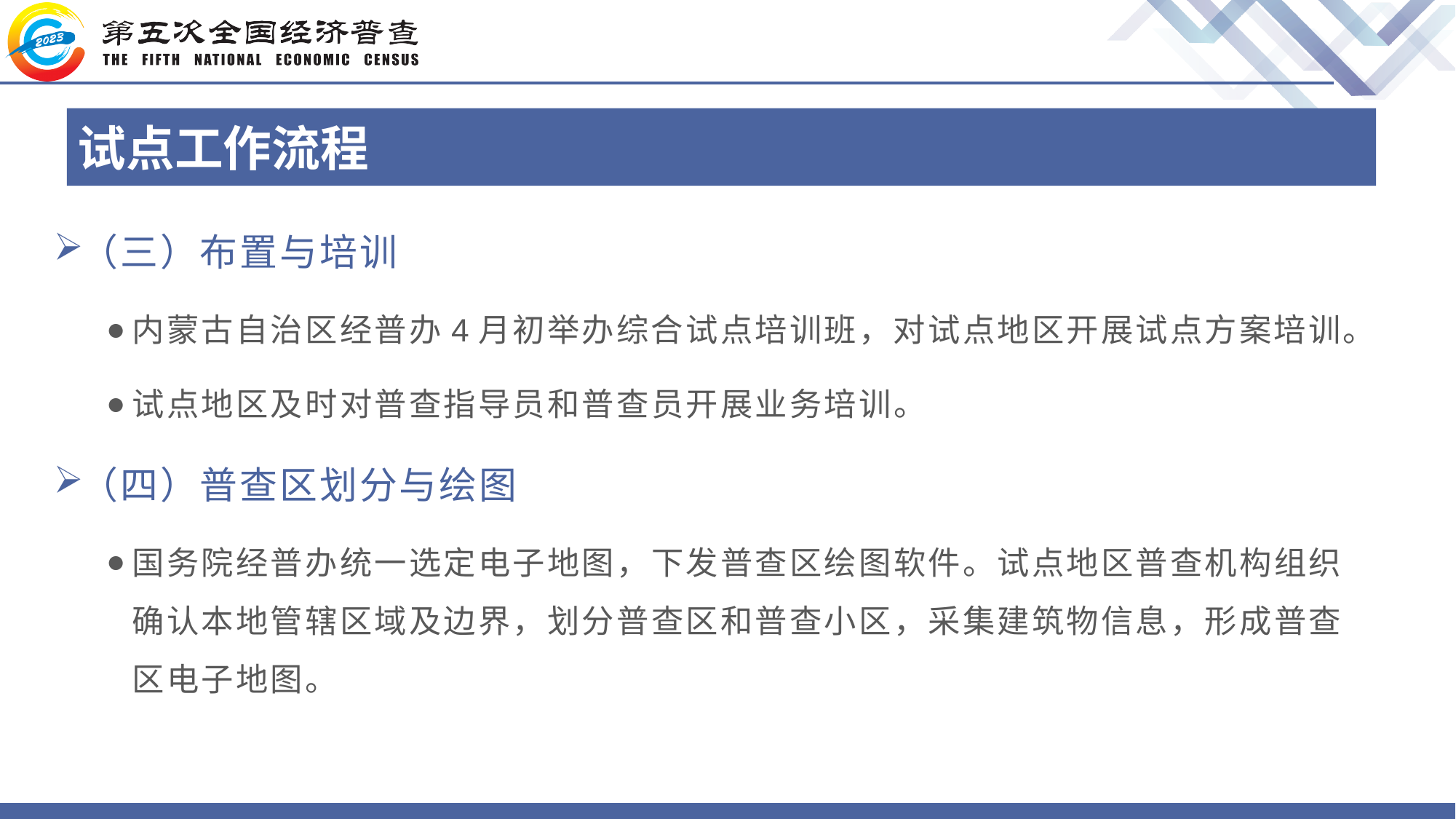

# 试点工作流程
（三）布置与培训
内蒙古自治区经普办4月初举办综合试点培训班，对试点地区开展试点方案培训。
试点地区及时对普查指导员和普查员开展业务培训。
（四）普查区划分与绘图
国务院经普办统一选定电子地图，下发普查区绘图软件。试点地区普查机构组织确认本地管辖区域及边界，划分普查区和普查小区，采集建筑物信息，形成普查区电子地图。